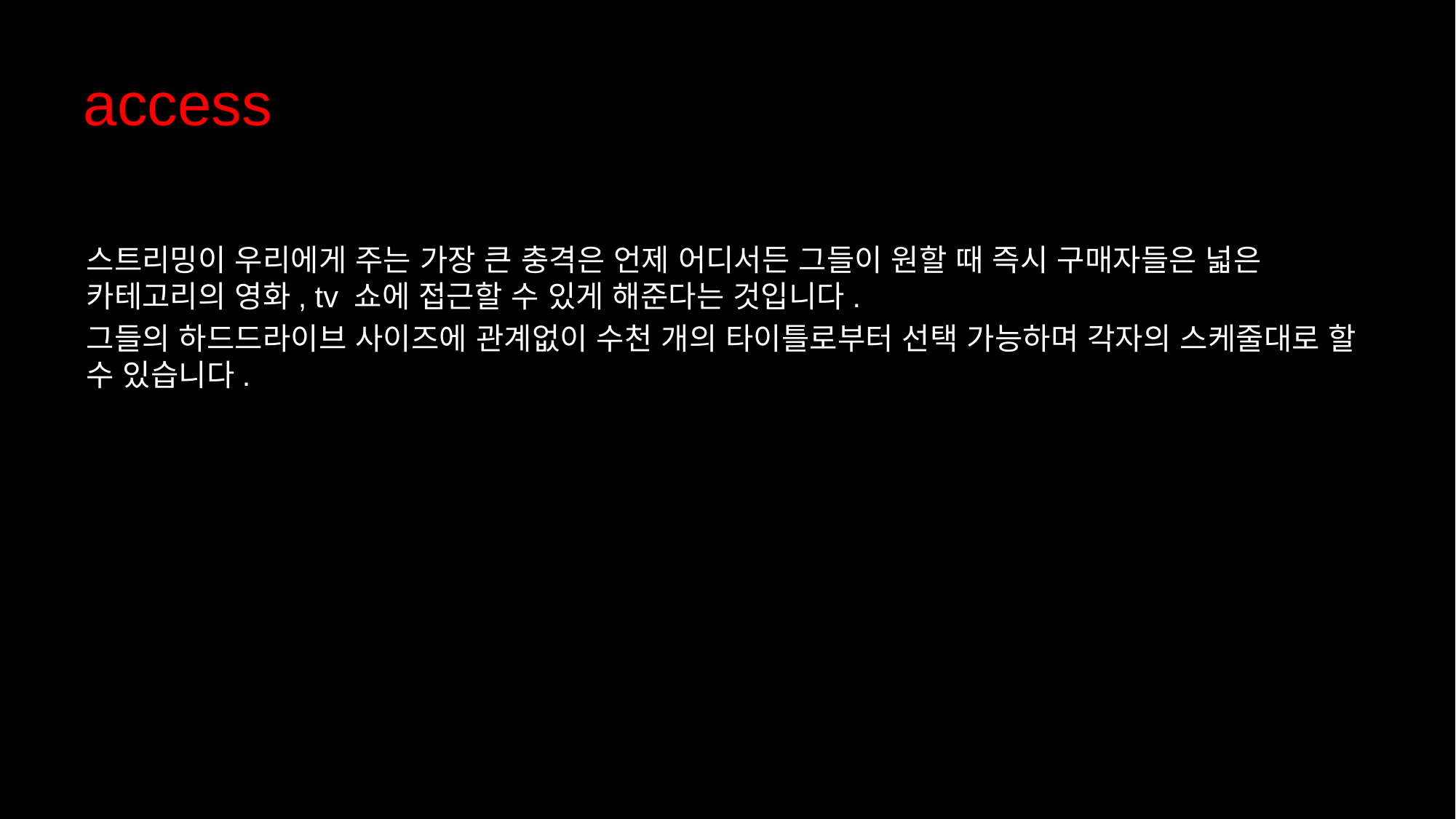

# access

스트리밍이 우리에게 주는 가장 큰 충격은 언제 어디서든 그들이 원할 때 즉시 구매자들은 넓은 카테고리의 영화, tv 쇼에 접근할 수 있게 해준다는 것입니다.
그들의 하드드라이브 사이즈에 관계없이 수천 개의 타이틀로부터 선택 가능하며 각자의 스케줄대로 할 수 있습니다.